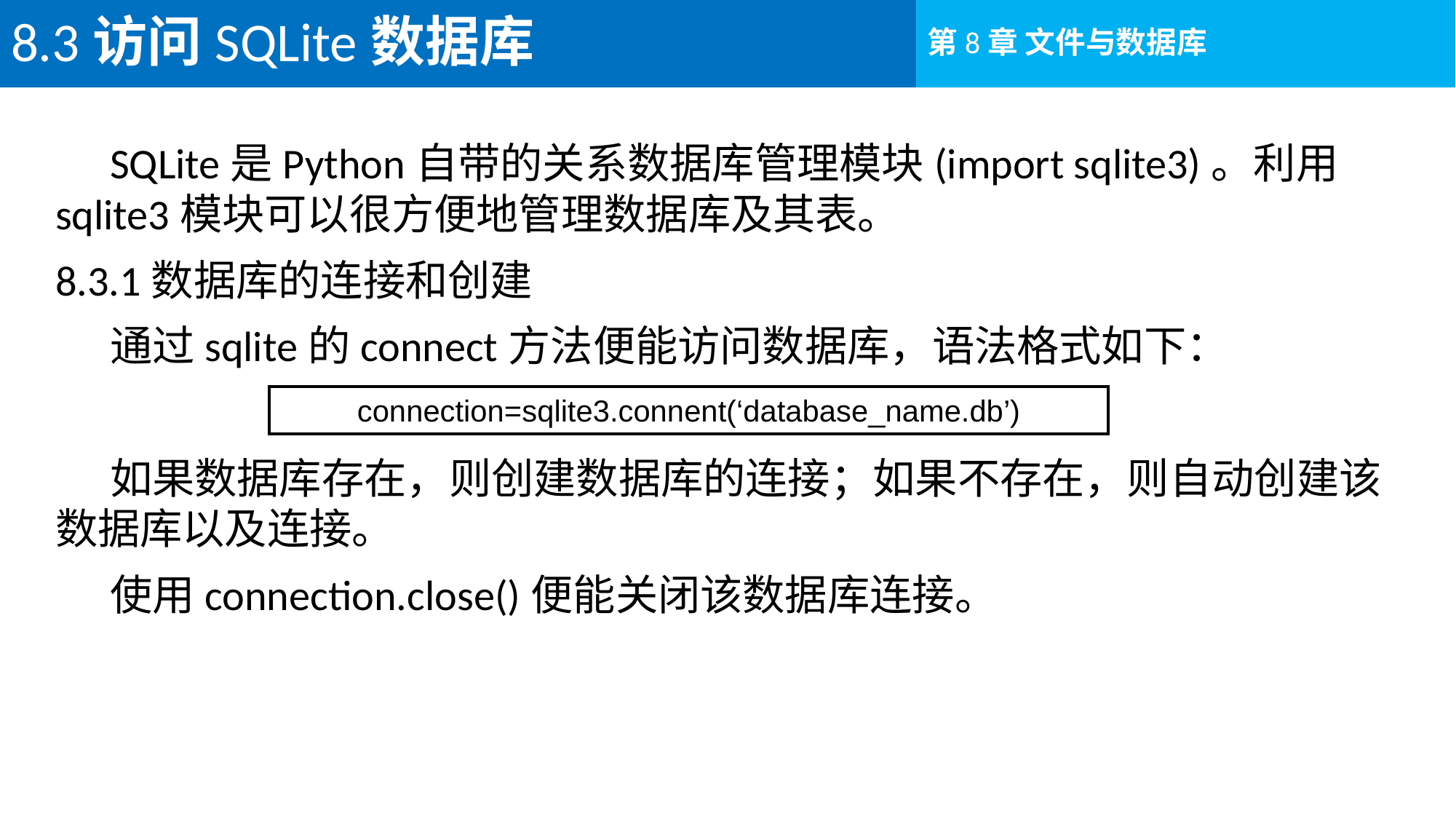

# 8.3访问SQLite数据库
SQLite是Python自带的关系数据库管理模块(import sqlite3)。利用sqlite3模块可以很方便地管理数据库及其表。
8.3.1数据库的连接和创建
通过sqlite的connect方法便能访问数据库，语法格式如下：

如果数据库存在，则创建数据库的连接；如果不存在，则自动创建该数据库以及连接。
使用connection.close()便能关闭该数据库连接。

connection=sqlite3.connent(‘database_name.db’)